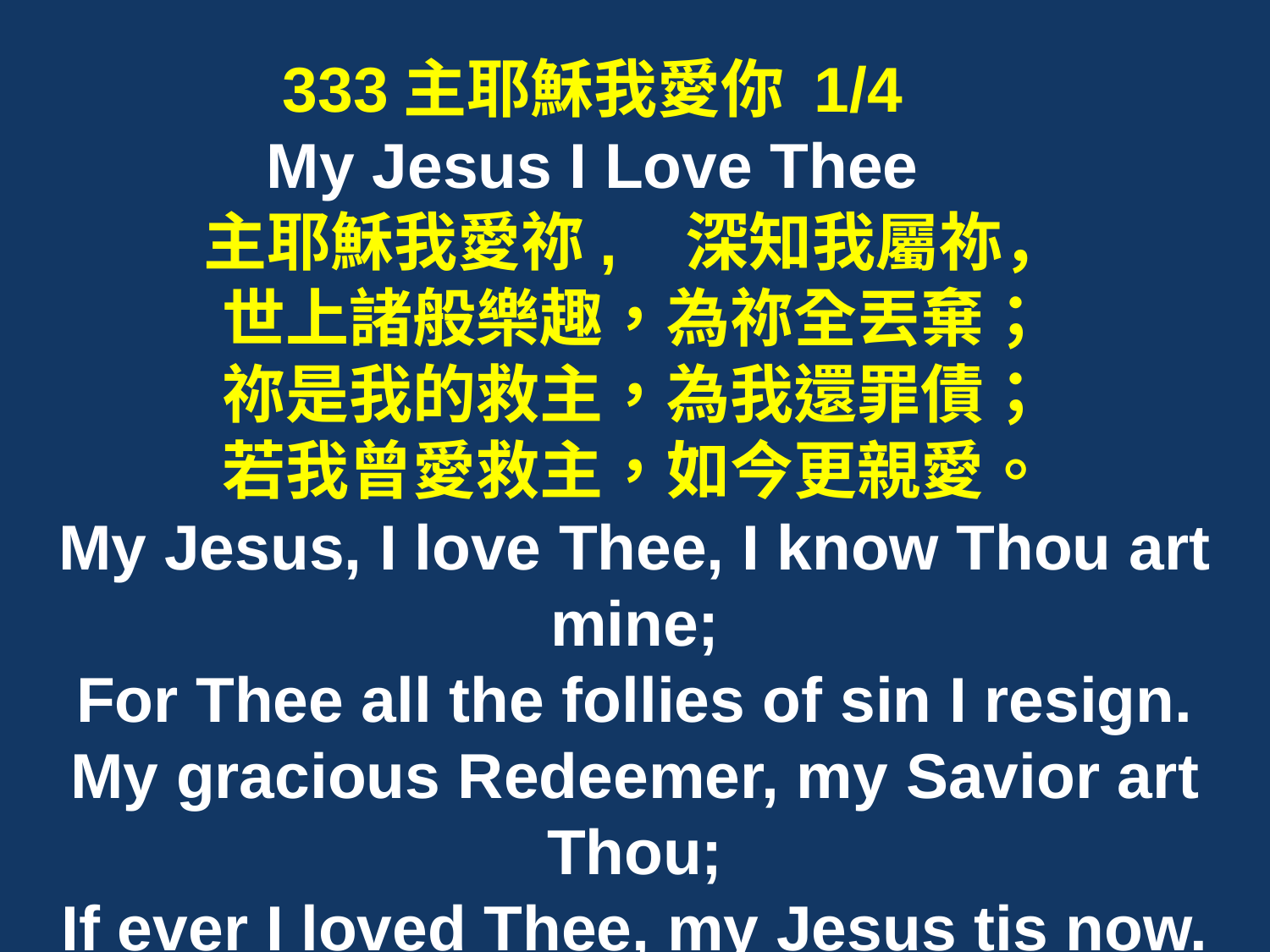

333主耶穌我愛你 1/4
My Jesus I Love Thee

主耶穌我愛祢,   深知我屬祢，
世上諸般樂趣，為祢全丟棄；
祢是我的救主，為我還罪債；
若我曾愛救主，如今更親愛。
My Jesus, I love Thee, I know Thou art mine;
For Thee all the follies of sin I resign.
My gracious Redeemer, my Savior art Thou;
If ever I loved Thee, my Jesus tis now.